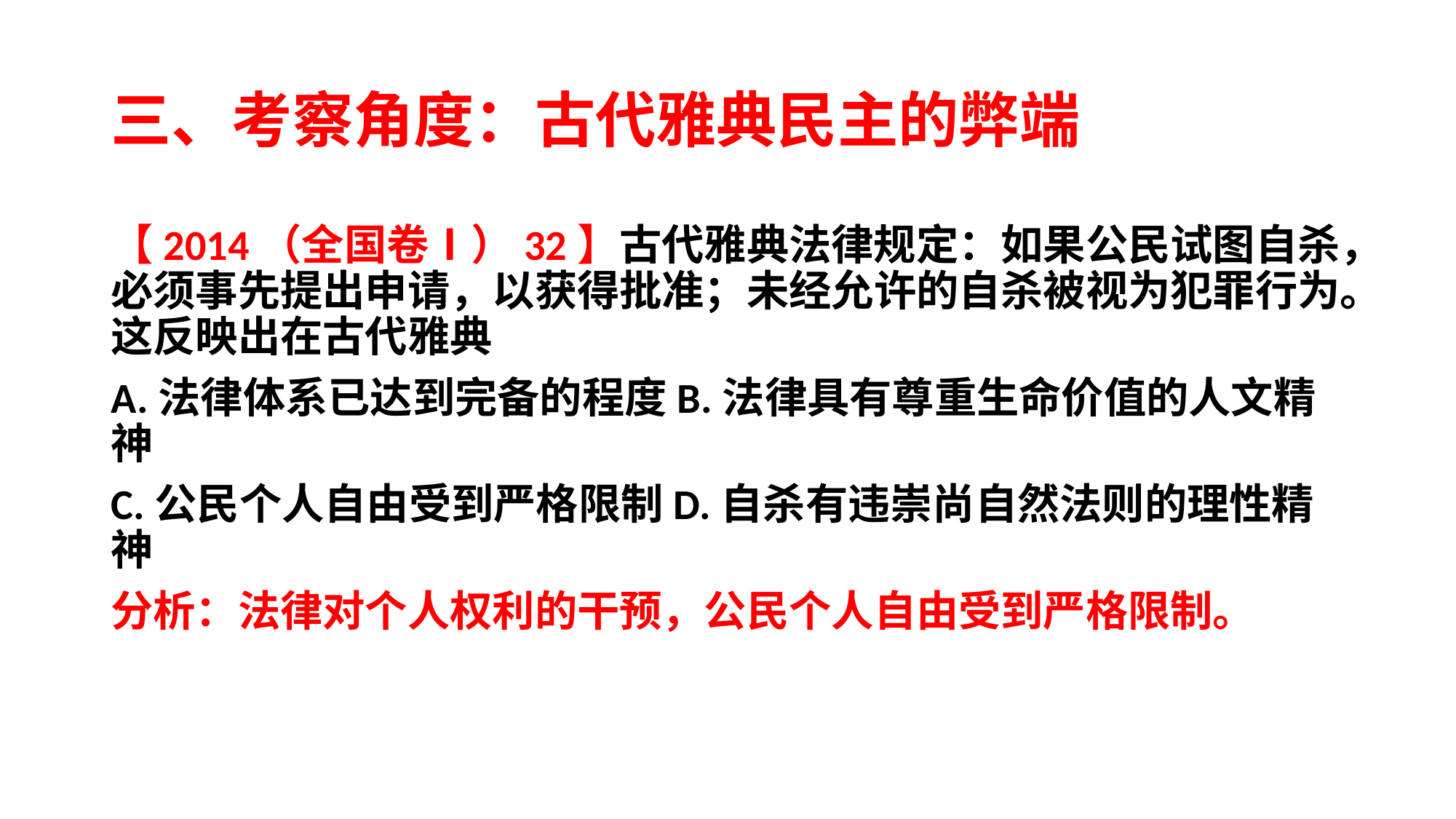

# 三、考察角度：古代雅典民主的弊端
【2014（全国卷Ⅰ）32】古代雅典法律规定：如果公民试图自杀，必须事先提出申请，以获得批准；未经允许的自杀被视为犯罪行为。这反映出在古代雅典
A.法律体系已达到完备的程度B.法律具有尊重生命价值的人文精神
C.公民个人自由受到严格限制D.自杀有违崇尚自然法则的理性精神
分析：法律对个人权利的干预，公民个人自由受到严格限制。